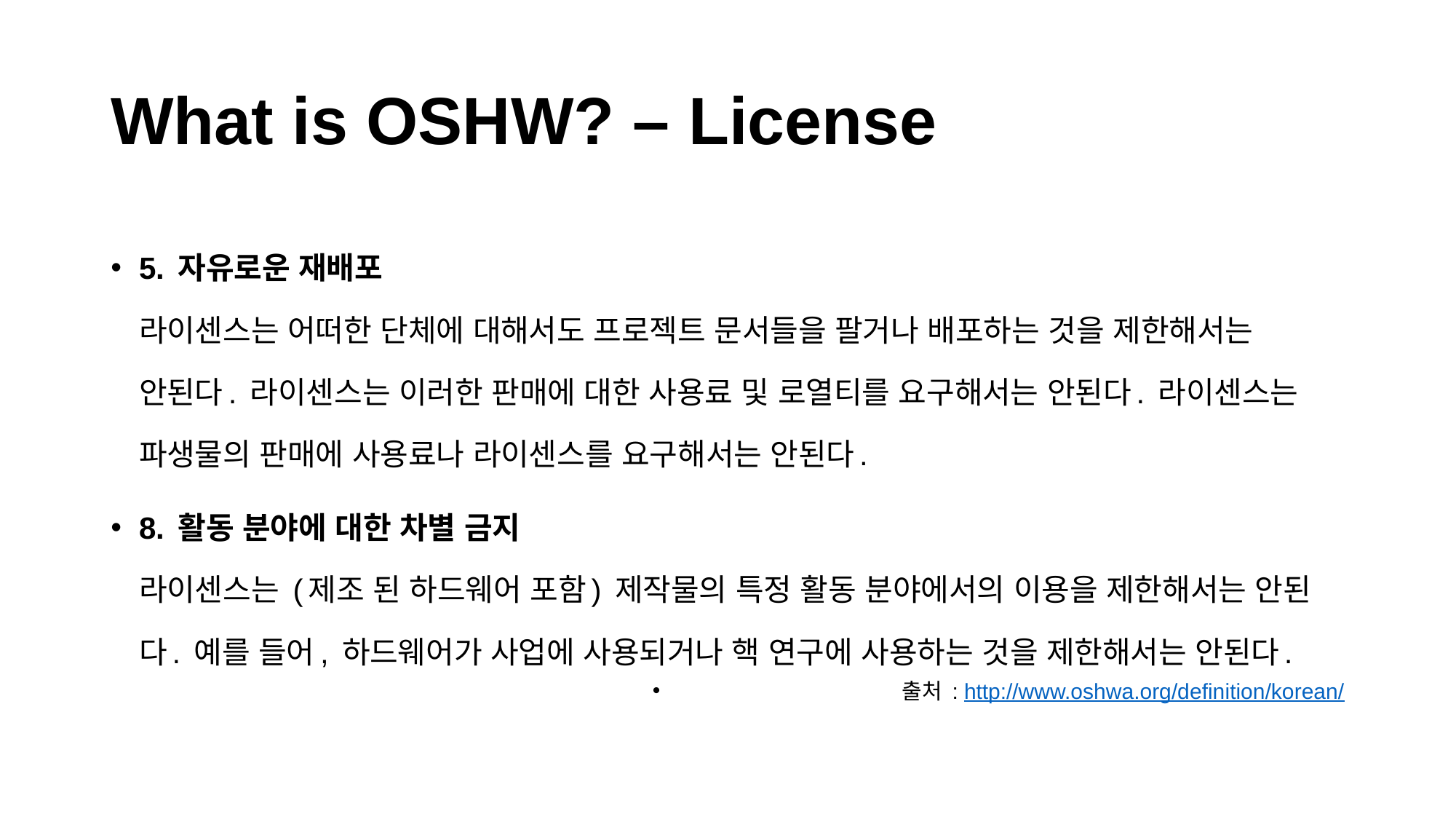

# What is OSHW? – License
5. 자유로운 재배포
라이센스는 어떠한 단체에 대해서도 프로젝트 문서들을 팔거나 배포하는 것을 제한해서는 안된다. 라이센스는 이러한 판매에 대한 사용료 및 로열티를 요구해서는 안된다. 라이센스는 파생물의 판매에 사용료나 라이센스를 요구해서는 안된다.
8. 활동 분야에 대한 차별 금지
라이센스는 (제조 된 하드웨어 포함) 제작물의 특정 활동 분야에서의 이용을 제한해서는 안된다. 예를 들어, 하드웨어가 사업에 사용되거나 핵 연구에 사용하는 것을 제한해서는 안된다.
출처 : http://www.oshwa.org/definition/korean/